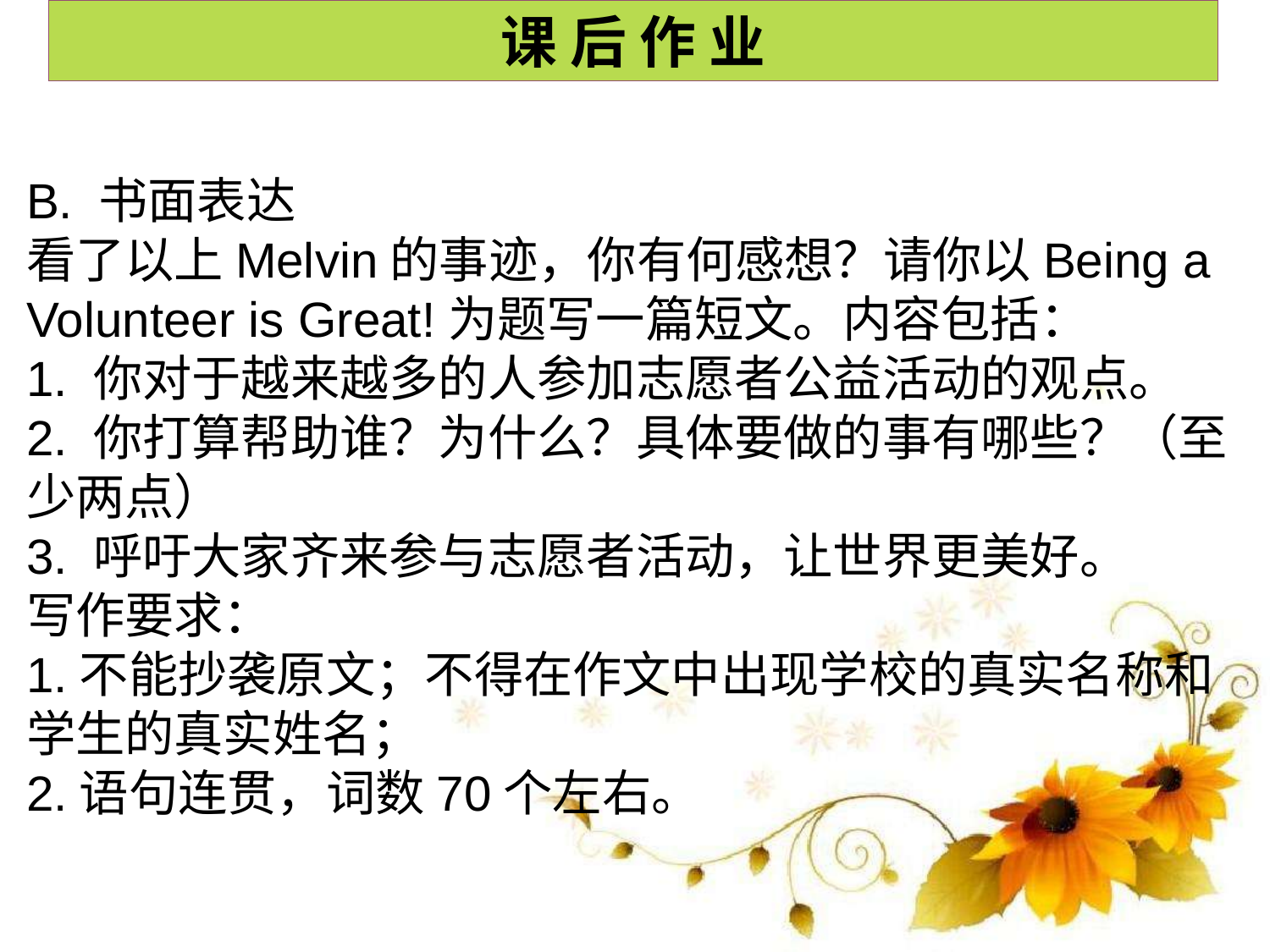

课 后 作 业
B. 书面表达
看了以上Melvin的事迹，你有何感想？请你以Being a Volunteer is Great!为题写一篇短文。内容包括：
1. 你对于越来越多的人参加志愿者公益活动的观点。
2. 你打算帮助谁？为什么？具体要做的事有哪些？（至少两点）
3. 呼吁大家齐来参与志愿者活动，让世界更美好。
写作要求：
1.不能抄袭原文；不得在作文中出现学校的真实名称和学生的真实姓名；
2.语句连贯，词数70个左右。